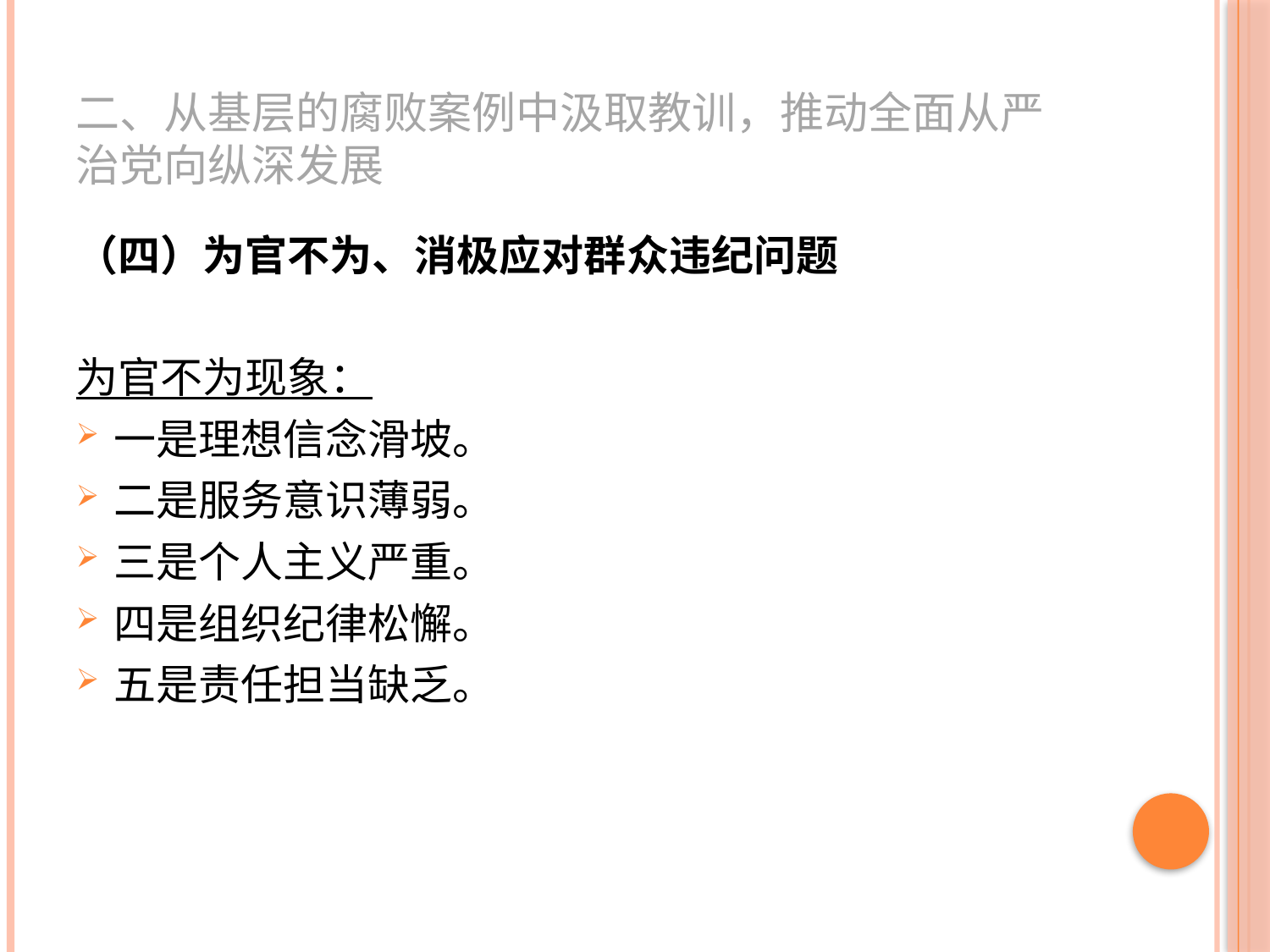

# 二、从基层的腐败案例中汲取教训，推动全面从严治党向纵深发展
（四）为官不为、消极应对群众违纪问题

为官不为现象：
一是理想信念滑坡。
二是服务意识薄弱。
三是个人主义严重。
四是组织纪律松懈。
五是责任担当缺乏。